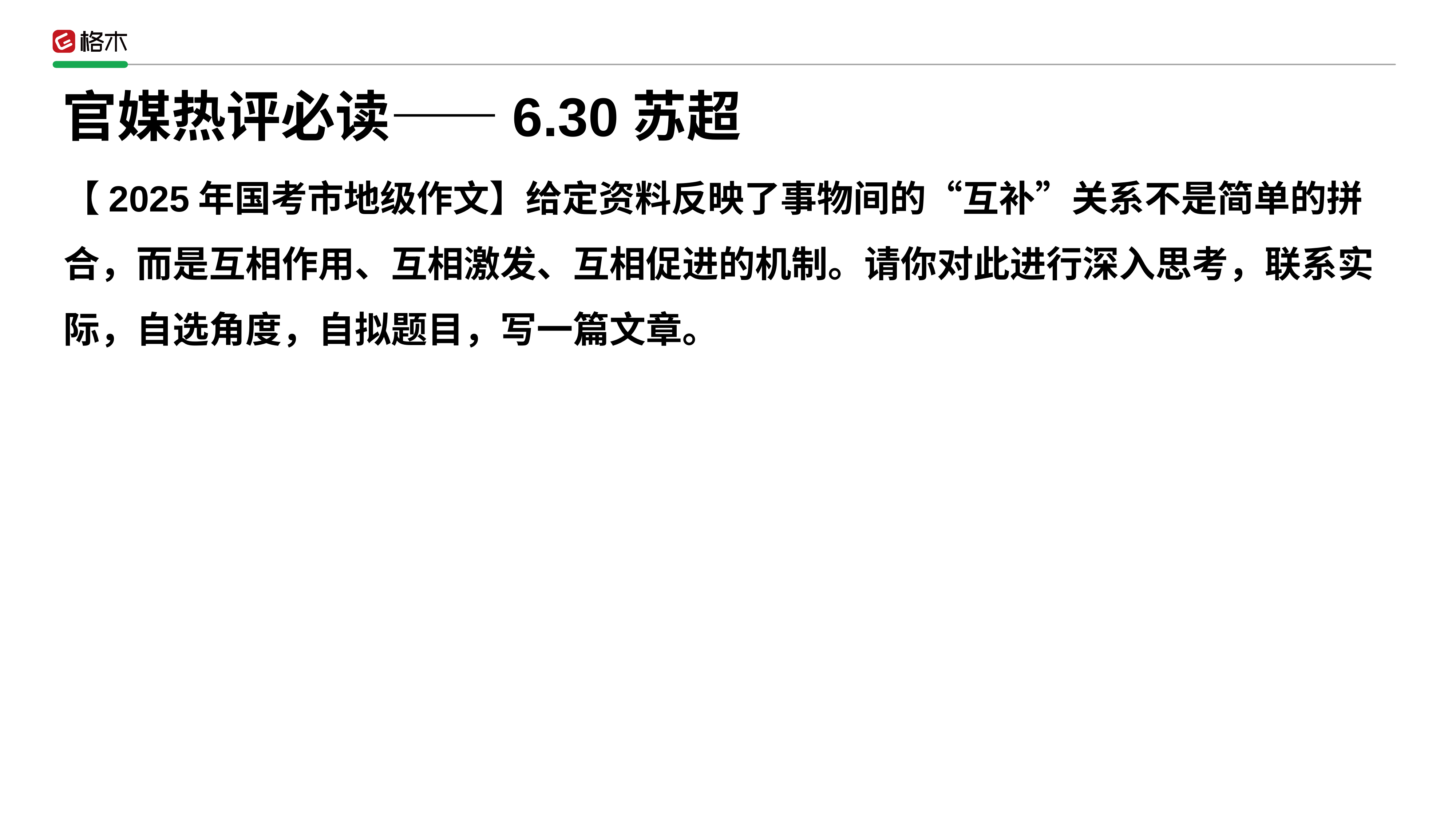

官媒热评必读——6.30苏超
【2025年国考市地级作文】给定资料反映了事物间的“互补”关系不是简单的拼合，而是互相作用、互相激发、互相促进的机制。请你对此进行深入思考，联系实际，自选角度，自拟题目，写一篇文章。